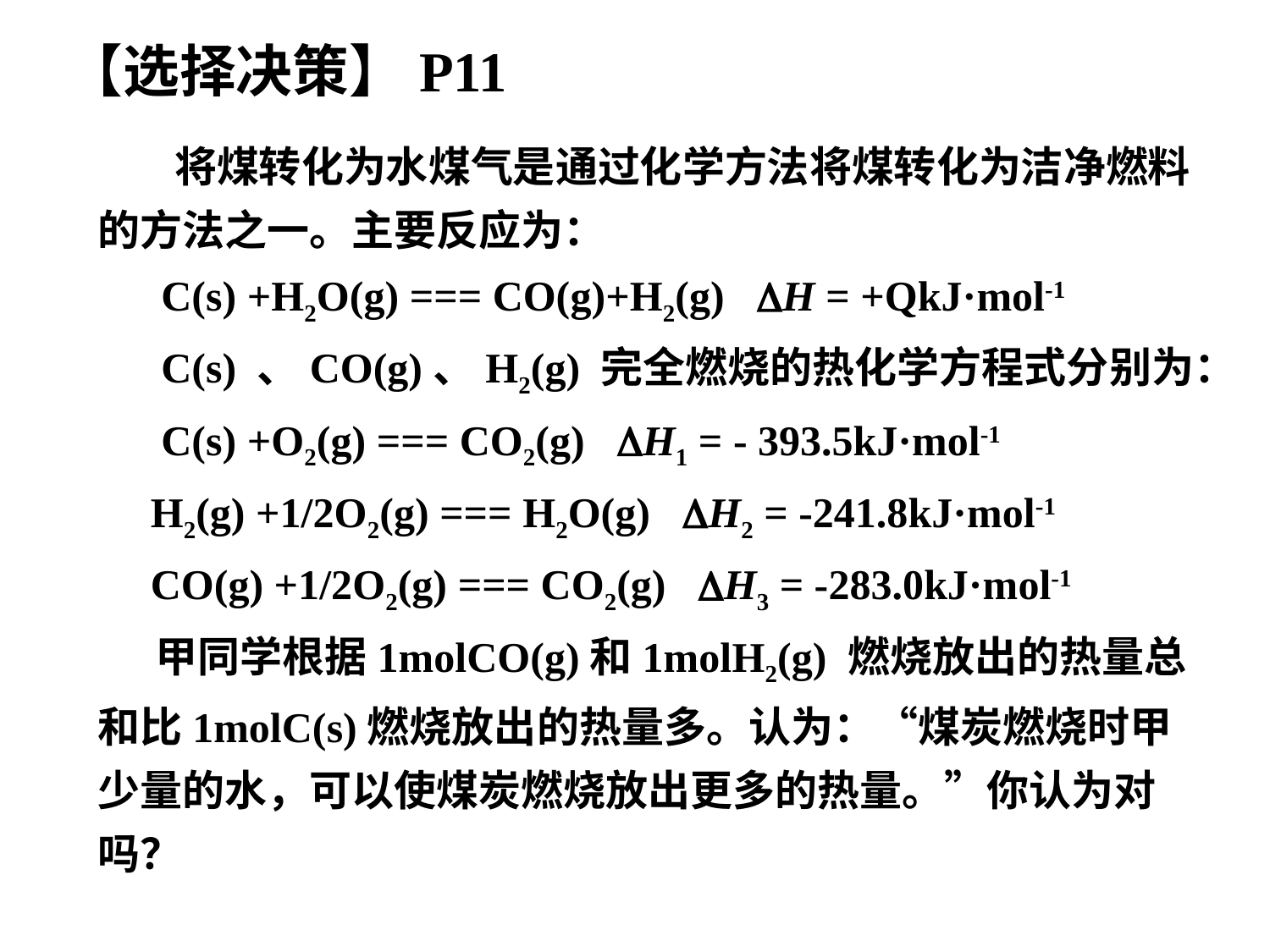

【选择决策】P11
       将煤转化为水煤气是通过化学方法将煤转化为洁净燃料的方法之一。主要反应为：
      C(s) +H2O(g) === CO(g)+H2(g)   ΔH = +QkJ·mol-1
      C(s) 、CO(g)、H2(g) 完全燃烧的热化学方程式分别为：
      C(s) +O2(g) === CO2(g)   ΔH1 = - 393.5kJ·mol-1
     H2(g) +1/2O2(g) === H2O(g)   ΔH2 = -241.8kJ·mol-1
     CO(g) +1/2O2(g) === CO2(g)   ΔH3 = -283.0kJ·mol-1
     甲同学根据1molCO(g)和1molH2(g) 燃烧放出的热量总和比1molC(s)燃烧放出的热量多。认为：“煤炭燃烧时甲少量的水，可以使煤炭燃烧放出更多的热量。”你认为对吗？